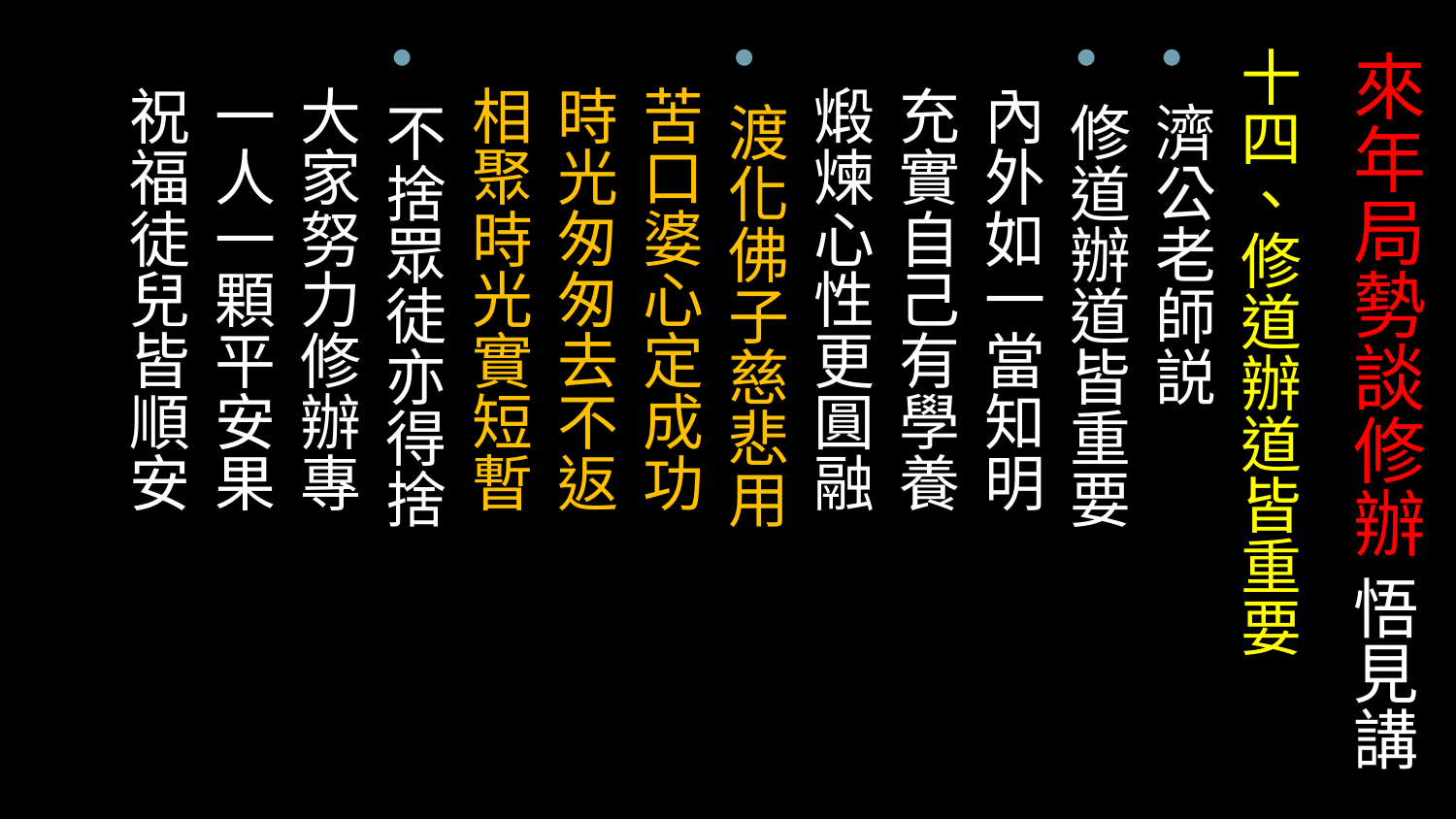

十四、修道辦道皆重要
濟公老師説
修道辦道皆重要
  內外如一當知明
  充實自己有學養
  煅煉心性更圓融
渡化佛子慈悲用
  苦口婆心定成功
  時光匆匆去不返
  相聚時光實短暫
不捨眾徒亦得捨
  大家努力修辦專
  一人一顆平安果
  祝福徒兒皆順安

# 來年局勢談修辦 悟見講